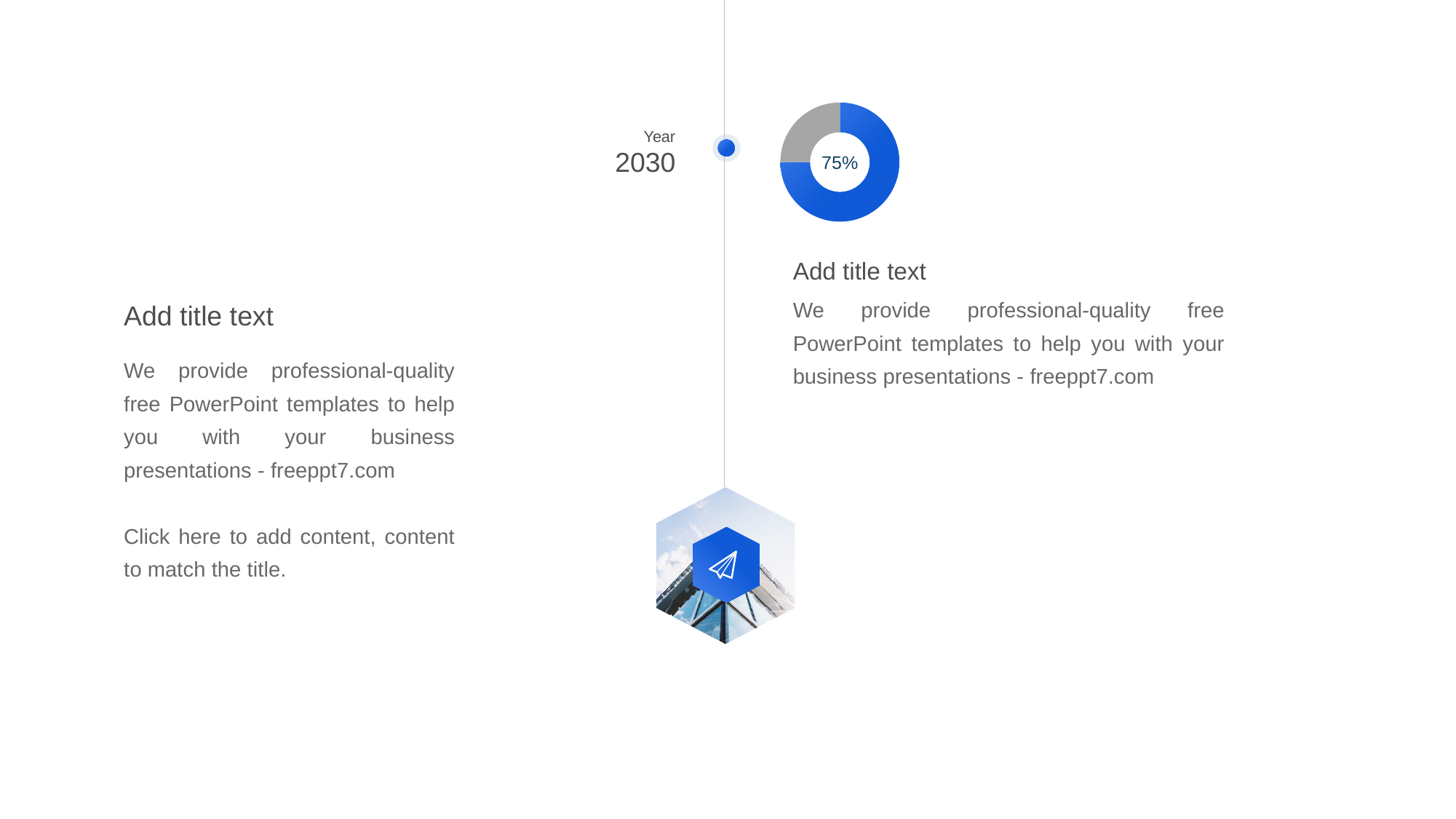

### Chart

| Category | 百分比 |
|---|---|
|  | 75.0 |
|  | 25.0 |
75%
Year
2030

Add title text
Add title text
We provide professional-quality free PowerPoint templates to help you with your business presentations - freeppt7.com
We provide professional-quality free PowerPoint templates to help you with your business presentations - freeppt7.com

Click here to add content, content to match the title.